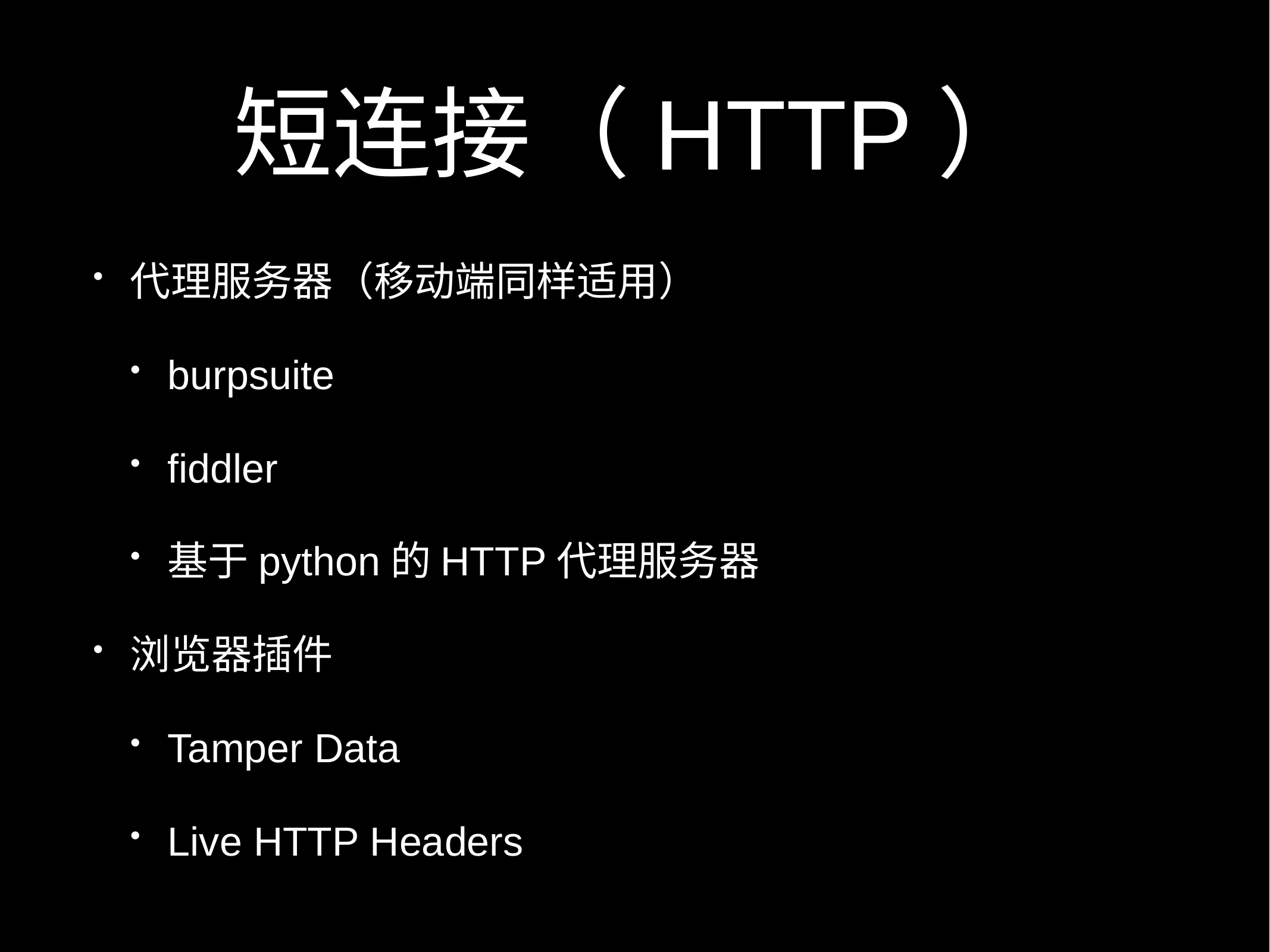

# 短连接（HTTP）
代理服务器（移动端同样适用）
burpsuite
fiddler
基于python的HTTP代理服务器
浏览器插件
Tamper Data
Live HTTP Headers